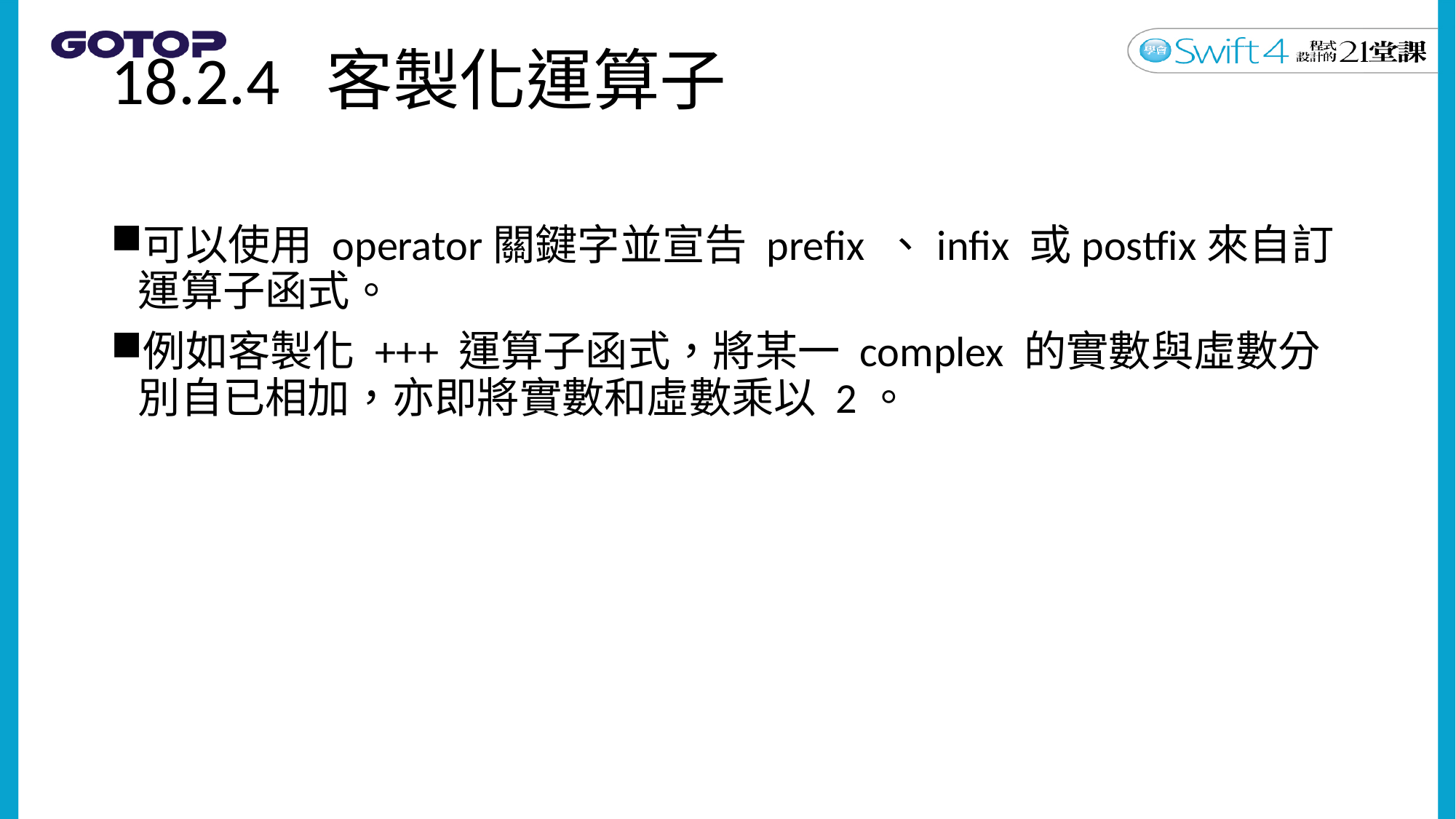

# 18.2.4  客製化運算子
可以使用 operator關鍵字並宣告 prefix 、infix 或postfix來自訂運算子函式。
例如客製化 +++ 運算子函式，將某一 complex 的實數與虛數分別自已相加，亦即將實數和虛數乘以 2。